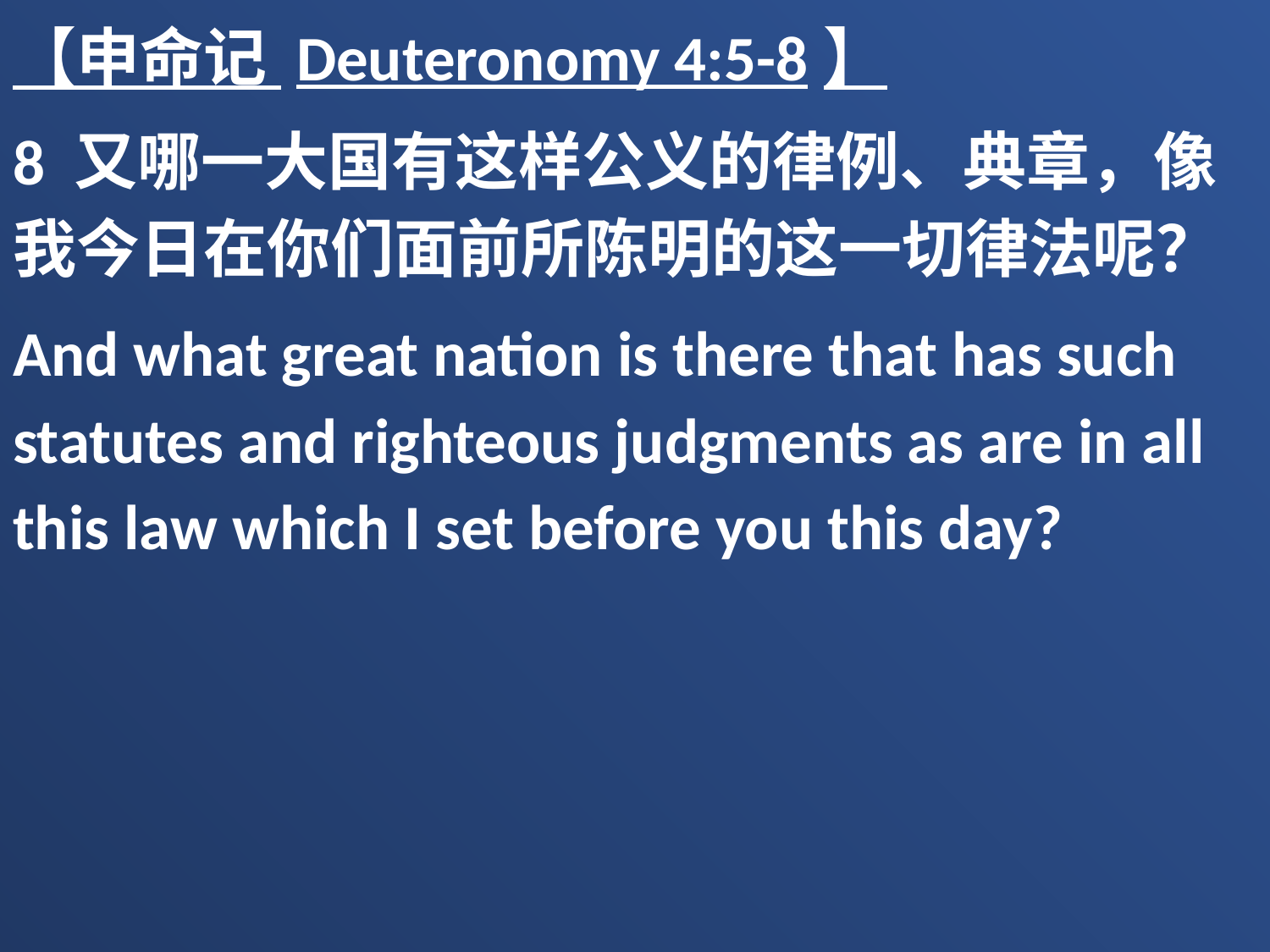

【申命记 Deuteronomy 4:5-8】
8 又哪一大国有这样公义的律例、典章，像我今日在你们面前所陈明的这一切律法呢？
And what great nation is there that has such statutes and righteous judgments as are in all this law which I set before you this day?